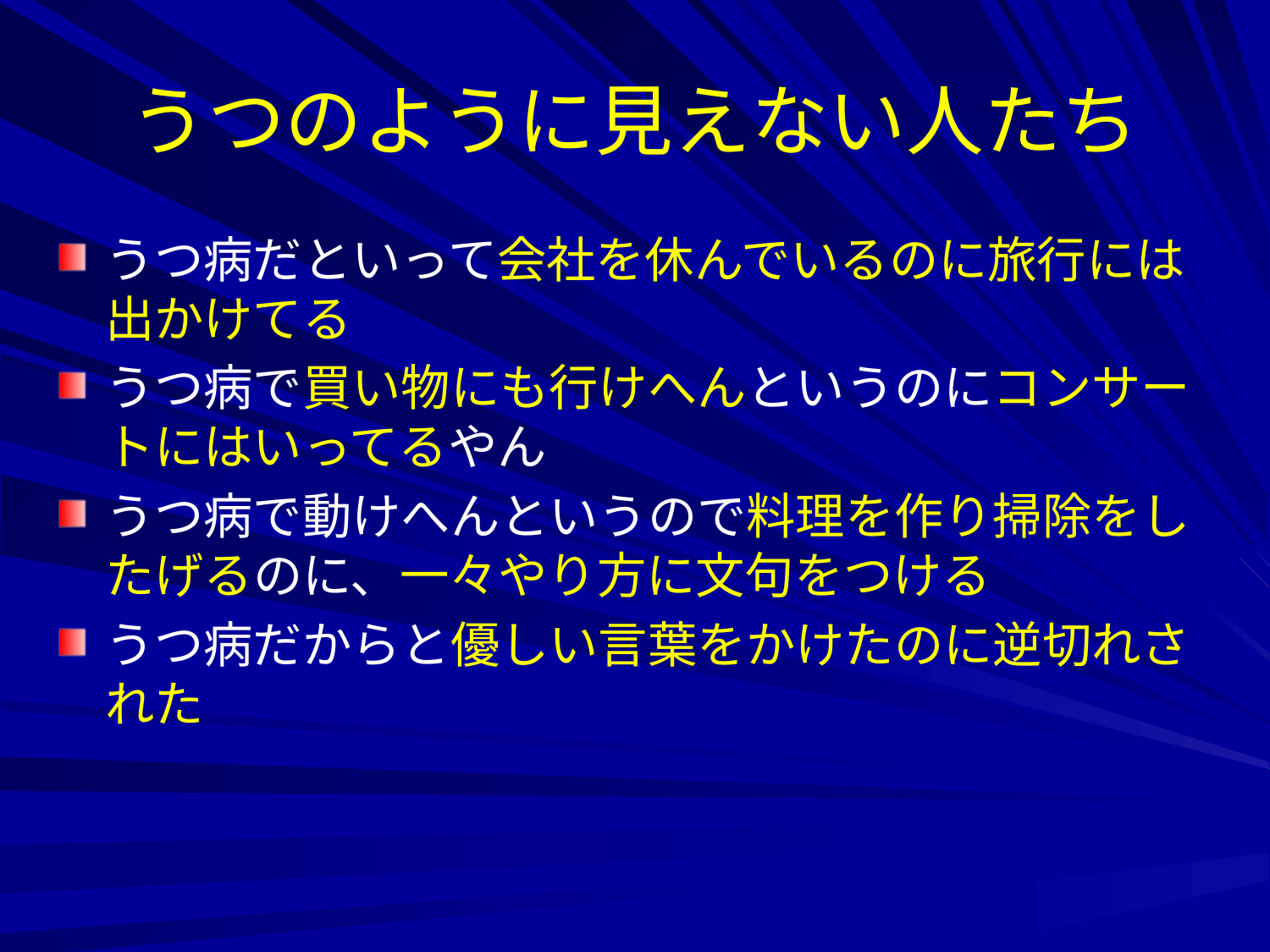

# うつのように見えない人たち
うつ病だといって会社を休んでいるのに旅行には出かけてる
うつ病で買い物にも行けへんというのにコンサートにはいってるやん
うつ病で動けへんというので料理を作り掃除をしたげるのに、一々やり方に文句をつける
うつ病だからと優しい言葉をかけたのに逆切れされた